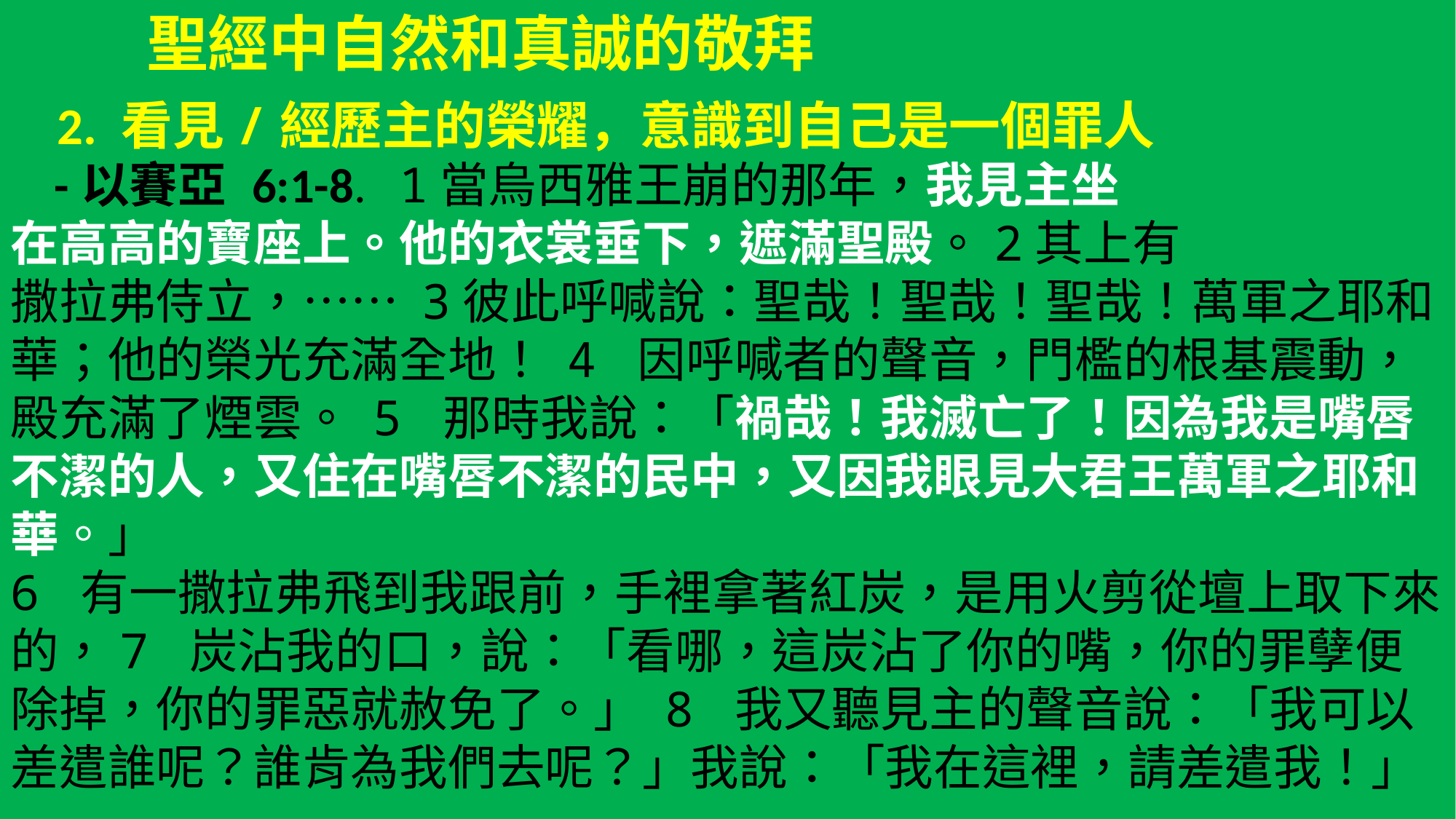

聖經中自然和真誠的敬拜

    2. 看見/經歷主的榮耀，意識到自己是一個罪人
    -以賽亞 6:1-8.   1當烏西雅王崩的那年，我見主坐
在高高的寶座上。他的衣裳垂下，遮滿聖殿。2其上有
撒拉弗侍立，…… 3彼此呼喊說：聖哉！聖哉！聖哉！萬軍之耶和華；他的榮光充滿全地！ 4 因呼喊者的聲音，門檻的根基震動，殿充滿了煙雲。 5 那時我說：「禍哉！我滅亡了！因為我是嘴唇不潔的人，又住在嘴唇不潔的民中，又因我眼見大君王萬軍之耶和華。」
6 有一撒拉弗飛到我跟前，手裡拿著紅炭，是用火剪從壇上取下來的，7 炭沾我的口，說：「看哪，這炭沾了你的嘴，你的罪孽便除掉，你的罪惡就赦免了。」 8 我又聽見主的聲音說：「我可以差遣誰呢？誰肯為我們去呢？」我說：「我在這裡，請差遣我！」